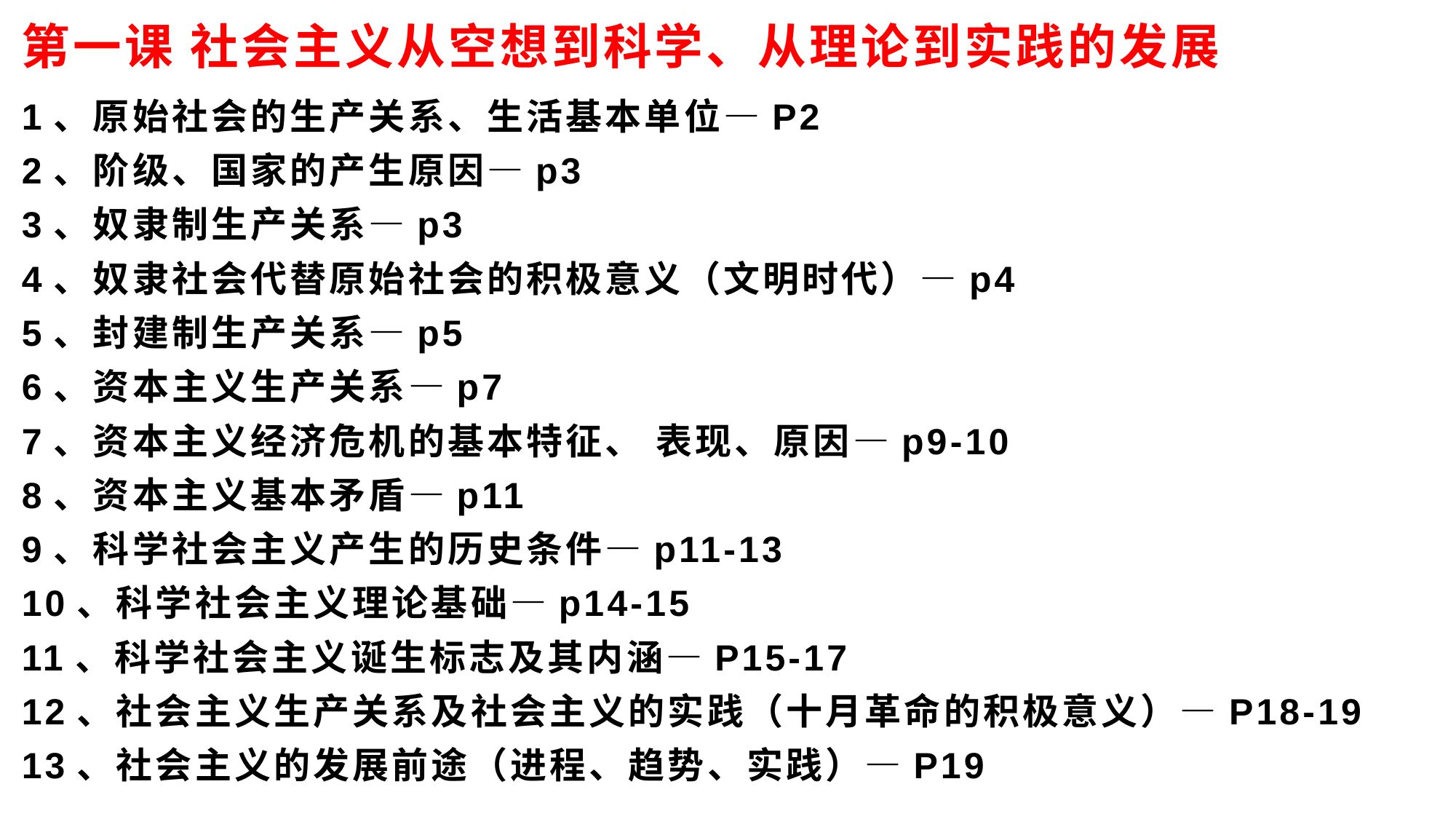

第一课 社会主义从空想到科学、从理论到实践的发展
1、原始社会的生产关系、生活基本单位—P2
2、阶级、国家的产生原因—p3
3、奴隶制生产关系—p3
4、奴隶社会代替原始社会的积极意义（文明时代）—p4
5、封建制生产关系—p5
6、资本主义生产关系—p7
7、资本主义经济危机的基本特征、 表现、原因—p9-10
8、资本主义基本矛盾—p11
9、科学社会主义产生的历史条件—p11-13
10、科学社会主义理论基础—p14-15
11、科学社会主义诞生标志及其内涵—P15-17
12、社会主义生产关系及社会主义的实践（十月革命的积极意义）—P18-19
13、社会主义的发展前途（进程、趋势、实践）—P19